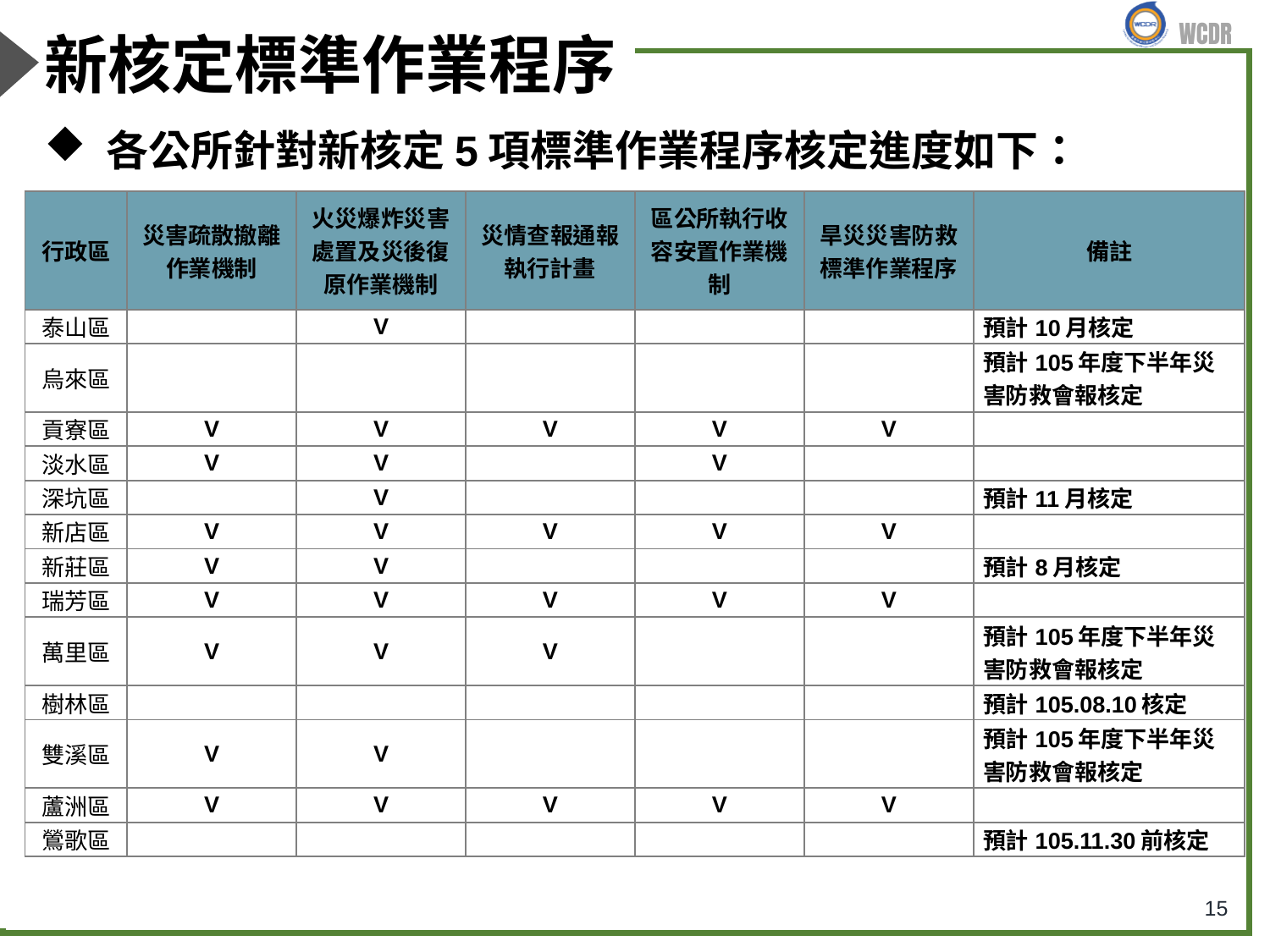

# 新核定標準作業程序
各公所針對新核定5項標準作業程序核定進度如下：
| 行政區 | 災害疏散撤離作業機制 | 火災爆炸災害處置及災後復原作業機制 | 災情查報通報執行計畫 | 區公所執行收容安置作業機制 | 旱災災害防救標準作業程序 | 備註 |
| --- | --- | --- | --- | --- | --- | --- |
| 泰山區 |  | V |  |  |  | 預計10月核定 |
| 烏來區 |  |  |  |  |  | 預計105年度下半年災害防救會報核定 |
| 貢寮區 | V | V | V | V | V |  |
| 淡水區 | V | V |  | V |  |  |
| 深坑區 |  | V |  |  |  | 預計11月核定 |
| 新店區 | V | V | V | V | V |  |
| 新莊區 | V | V |  |  |  | 預計8月核定 |
| 瑞芳區 | V | V | V | V | V |  |
| 萬里區 | V | V | V |  |  | 預計105年度下半年災害防救會報核定 |
| 樹林區 |  |  |  |  |  | 預計105.08.10核定 |
| 雙溪區 | V | V |  |  |  | 預計105年度下半年災害防救會報核定 |
| 蘆洲區 | V | V | V | V | V |  |
| 鶯歌區 |  |  |  |  |  | 預計105.11.30前核定 |
15